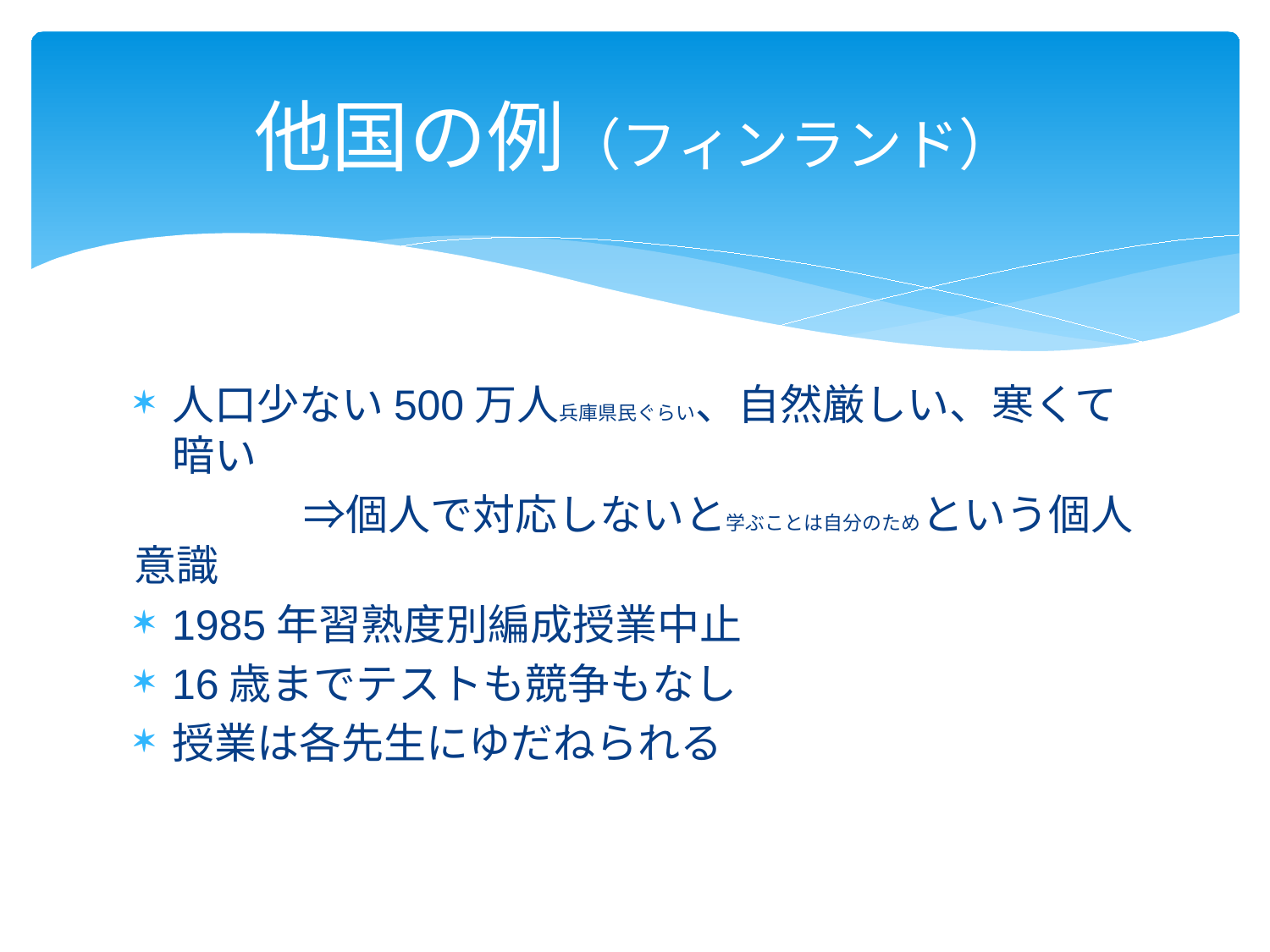

# 他国の例（フィンランド）
人口少ない500万人兵庫県民ぐらい、自然厳しい、寒くて暗い
　　　　⇒個人で対応しないと学ぶことは自分のためという個人意識
1985年習熟度別編成授業中止
16歳までテストも競争もなし
授業は各先生にゆだねられる